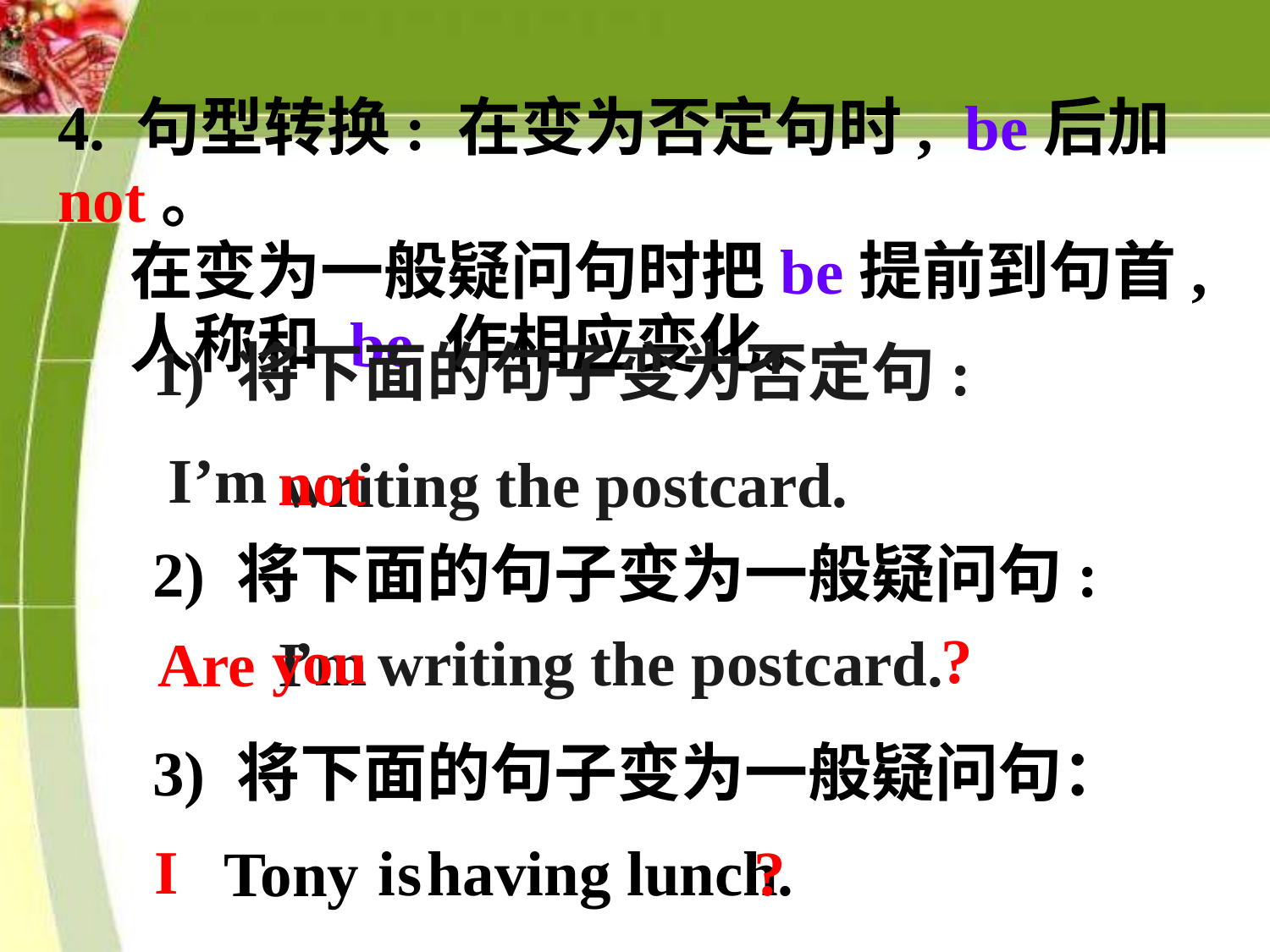

4. 句型转换: 在变为否定句时,  be后加not。
    在变为一般疑问句时把be提前到句首,
    人称和 be 作相应变化。
1) 将下面的句子变为否定句:
 I’m
not
writing the postcard.
2) 将下面的句子变为一般疑问句:
?
you
 ’m
writing the postcard
.
 I
Are
3) 将下面的句子变为一般疑问句：
i
s
having lunch
?
.
I
Tony